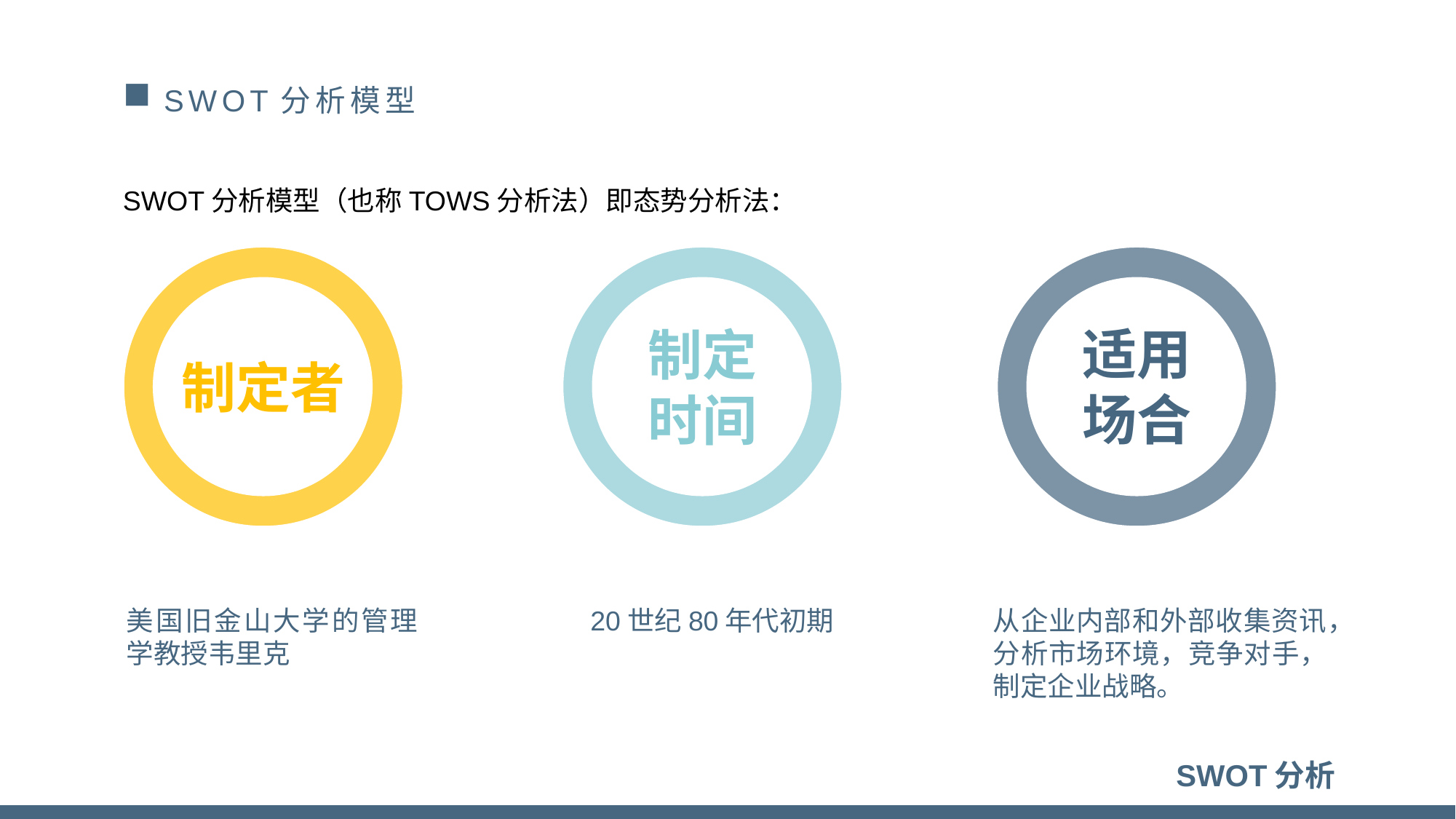

https://www.ypppt.com/
# SWOT分析模型

SWOT分析模型（也称TOWS分析法）即态势分析法：

适用
场合
制定
时间
制定者
美国旧金山大学的管理学教授韦里克
20世纪80年代初期
从企业内部和外部收集资讯，分析市场环境，竞争对手，制定企业战略。